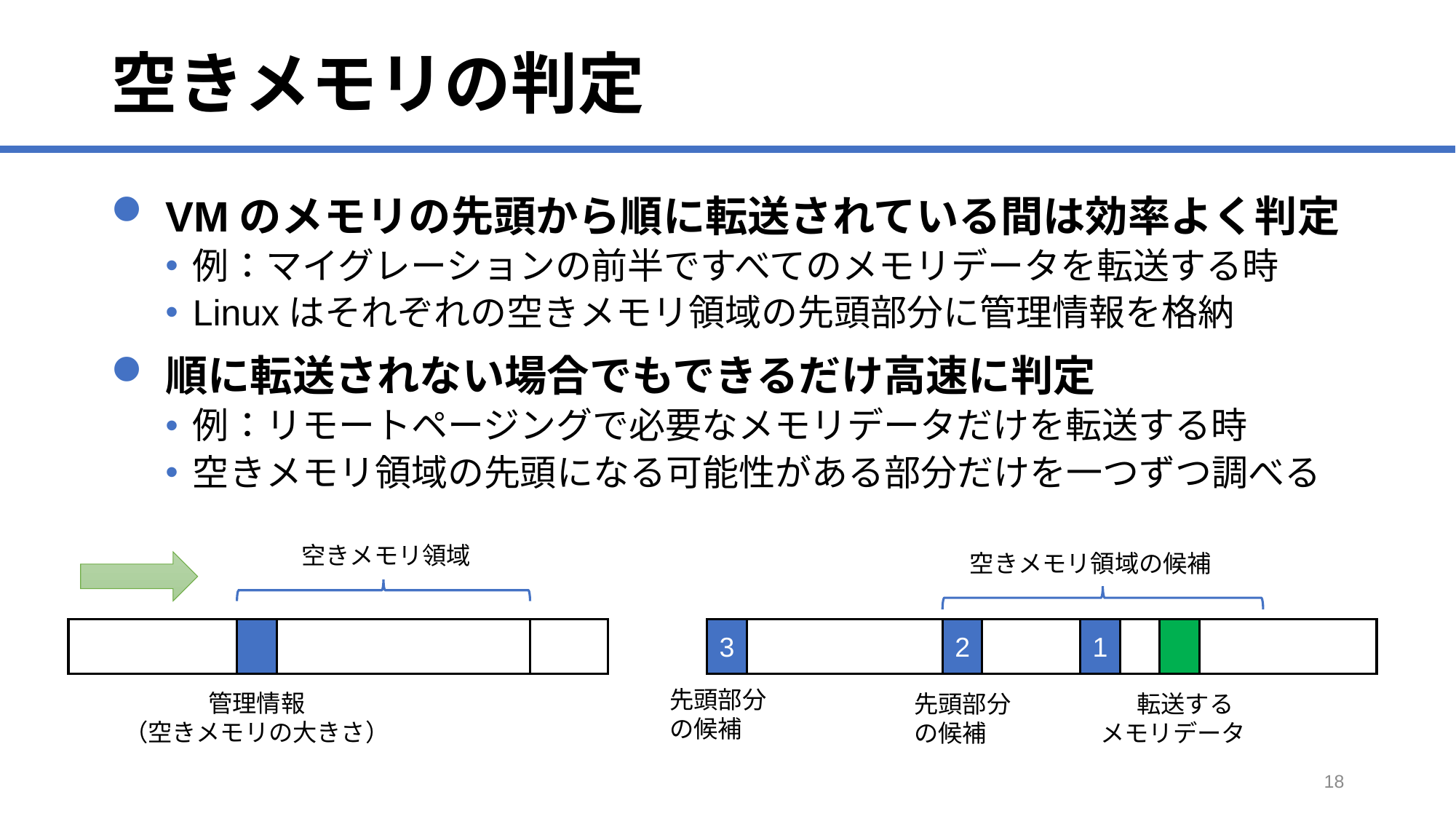

# 空きメモリの判定
VMのメモリの先頭から順に転送されている間は効率よく判定
例：マイグレーションの前半ですべてのメモリデータを転送する時
Linuxはそれぞれの空きメモリ領域の先頭部分に管理情報を格納
順に転送されない場合でもできるだけ高速に判定
例：リモートページングで必要なメモリデータだけを転送する時
空きメモリ領域の先頭になる可能性がある部分だけを一つずつ調べる

空きメモリ領域
空きメモリ領域の候補

3
2
1

先頭部分
の候補
管理情報
（空きメモリの大きさ）
先頭部分
の候補
転送する
メモリデータ
18